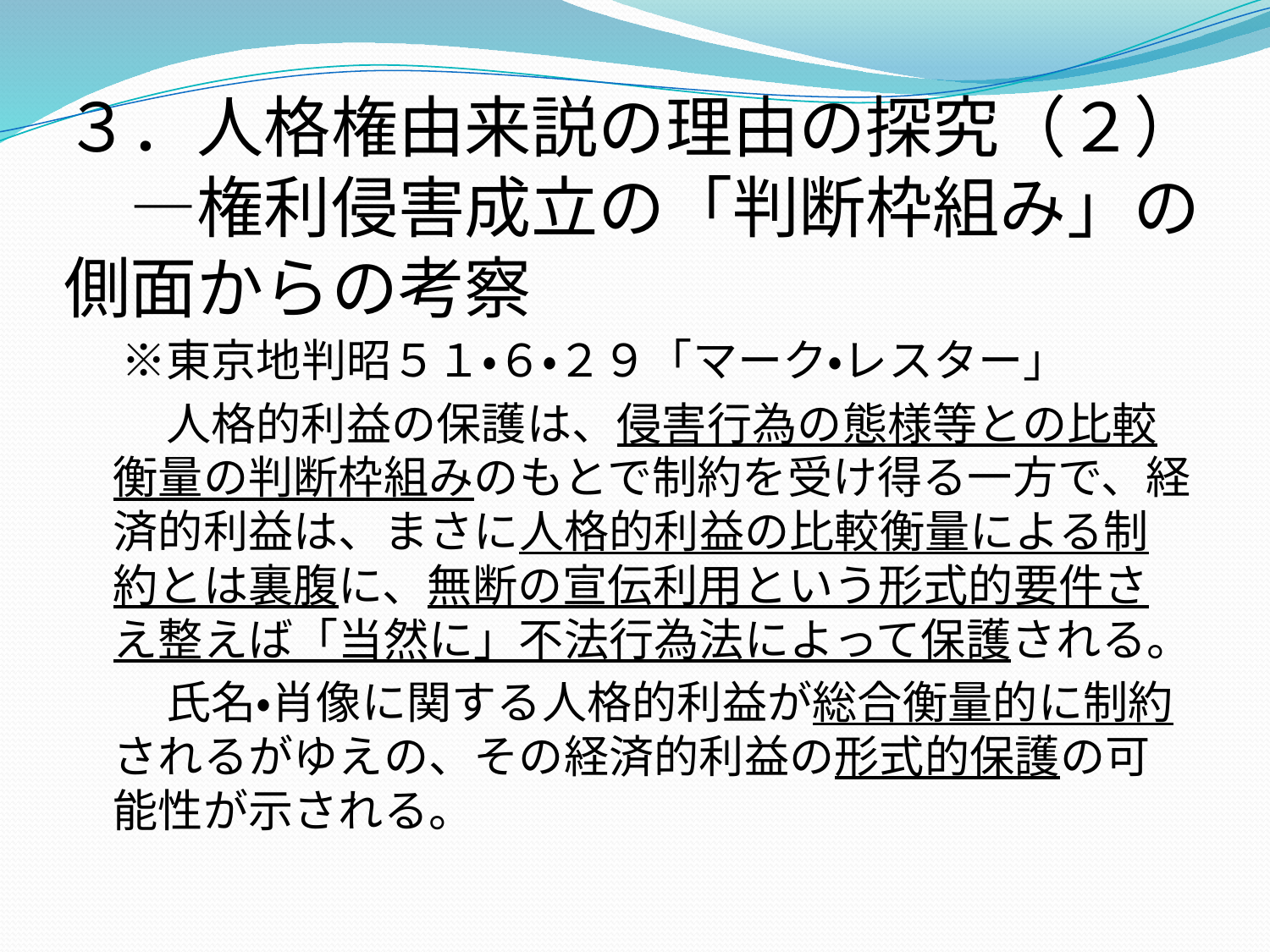

# ３．人格権由来説の理由の探究（２） 　―権利侵害成立の「判断枠組み」の側面からの考察
　※東京地判昭５１・６・２９「マーク・レスター」
　　人格的利益の保護は、侵害行為の態様等との比較衡量の判断枠組みのもとで制約を受け得る一方で、経済的利益は、まさに人格的利益の比較衡量による制約とは裏腹に、無断の宣伝利用という形式的要件さえ整えば「当然に」不法行為法によって保護される。
　　氏名・肖像に関する人格的利益が総合衡量的に制約されるがゆえの、その経済的利益の形式的保護の可能性が示される。